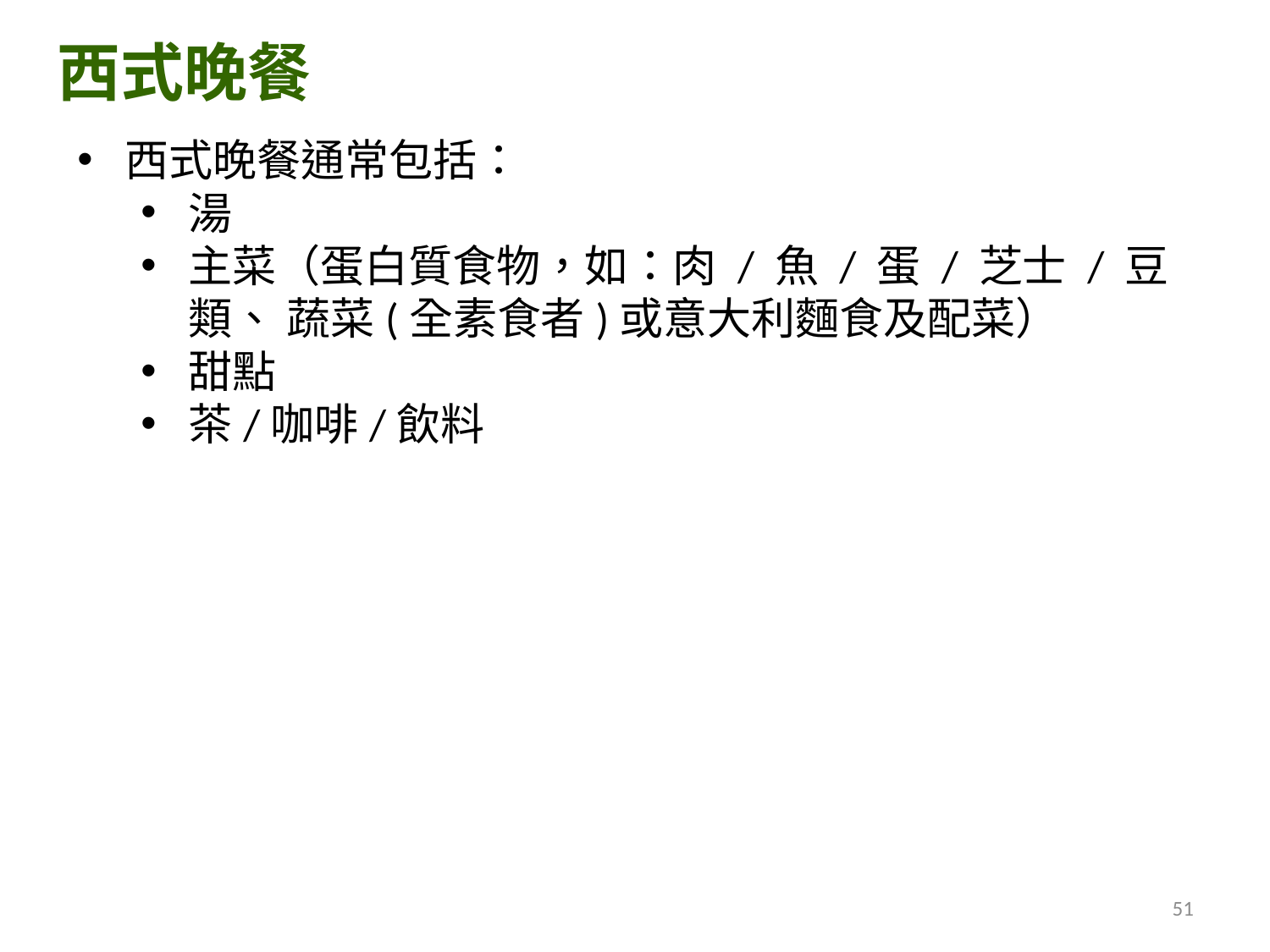

西式晚餐
西式晚餐通常包括：
湯
主菜（蛋白質食物，如：肉 / 魚 / 蛋 / 芝士 / 豆類、 蔬菜(全素食者)或意大利麵食及配菜）
甜點
茶/咖啡/飲料
51